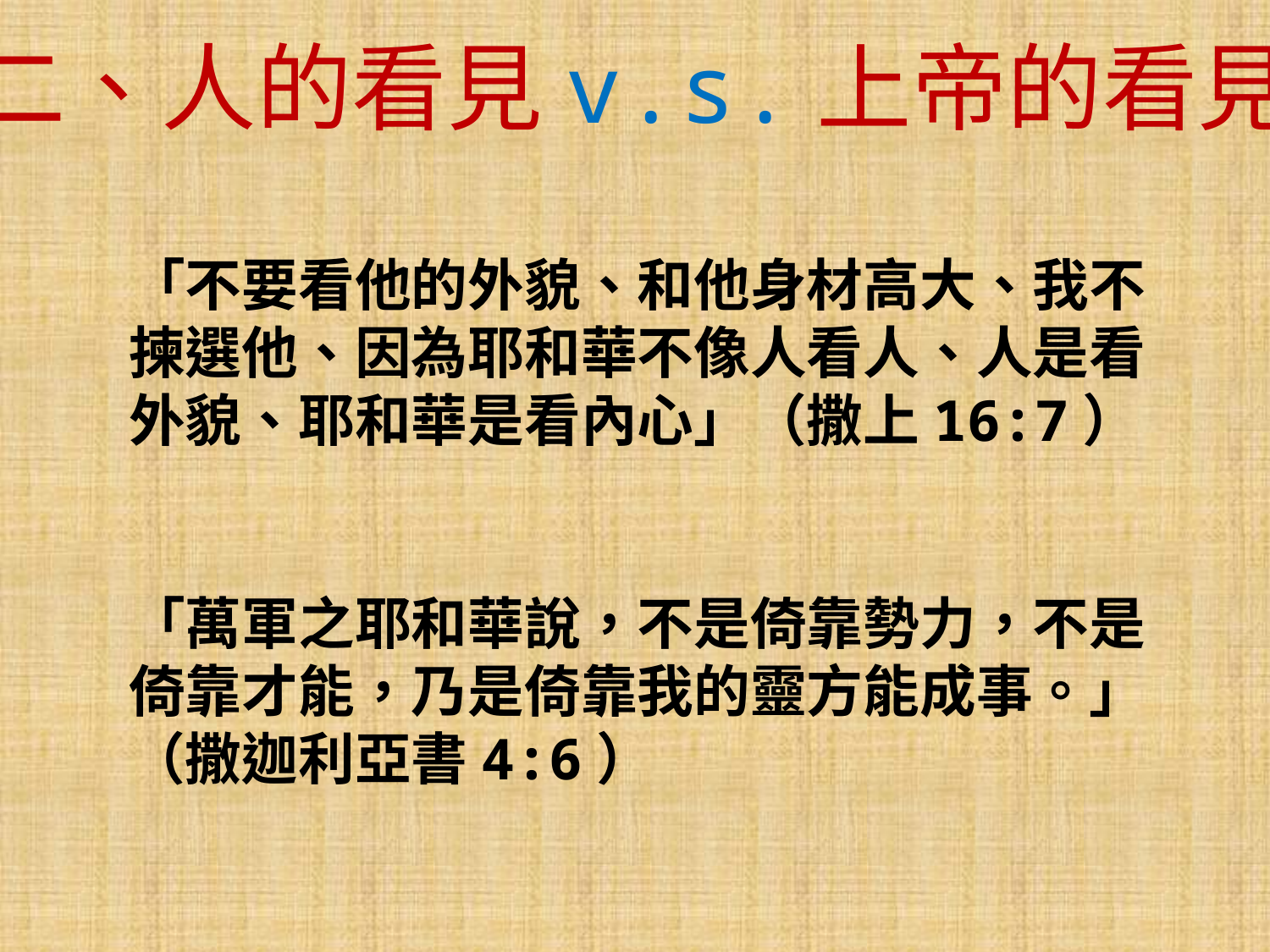

二、人的看見v.s.上帝的看見
「不要看他的外貌、和他身材高大、我不揀選他、因為耶和華不像人看人、人是看外貌、耶和華是看內心」（撒上16:7）
「萬軍之耶和華說，不是倚靠勢力，不是倚靠才能，乃是倚靠我的靈方能成事。」（撒迦利亞書4:6）